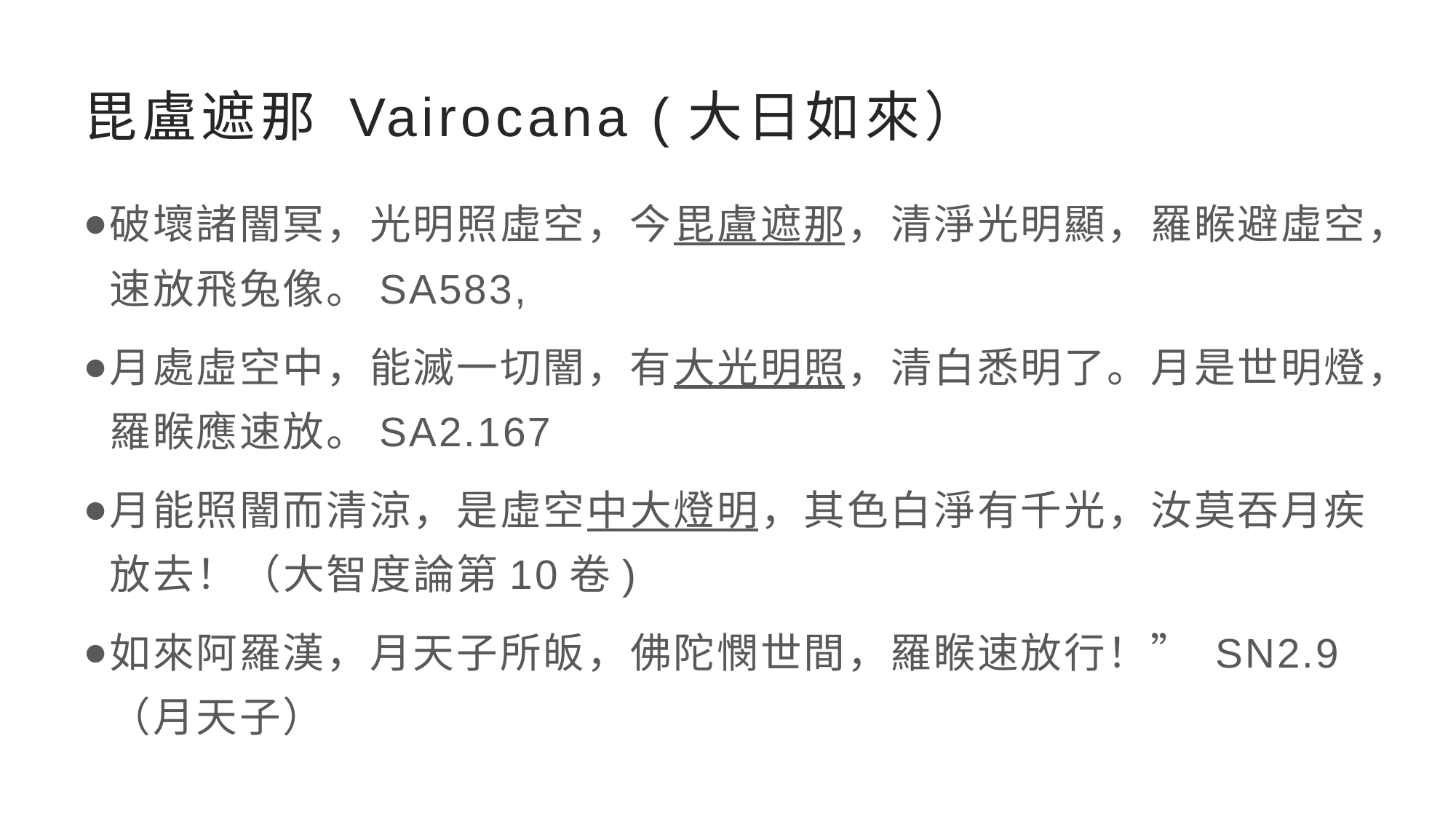

# 毘盧遮那 Vairocana (大日如來）
破壞諸闇冥，光明照虛空，今毘盧遮那，清淨光明顯，羅睺避虛空，速放飛兔像。SA583,
月處虛空中，能滅一切闇，有大光明照，清白悉明了。月是世明燈，羅睺應速放。SA2.167
月能照闇而清涼，是虛空中大燈明，其色白淨有千光，汝莫吞月疾放去！（大智度論第10卷)
如來阿羅漢，月天子所皈，佛陀憫世間，羅睺速放行！” SN2.9 （月天子）